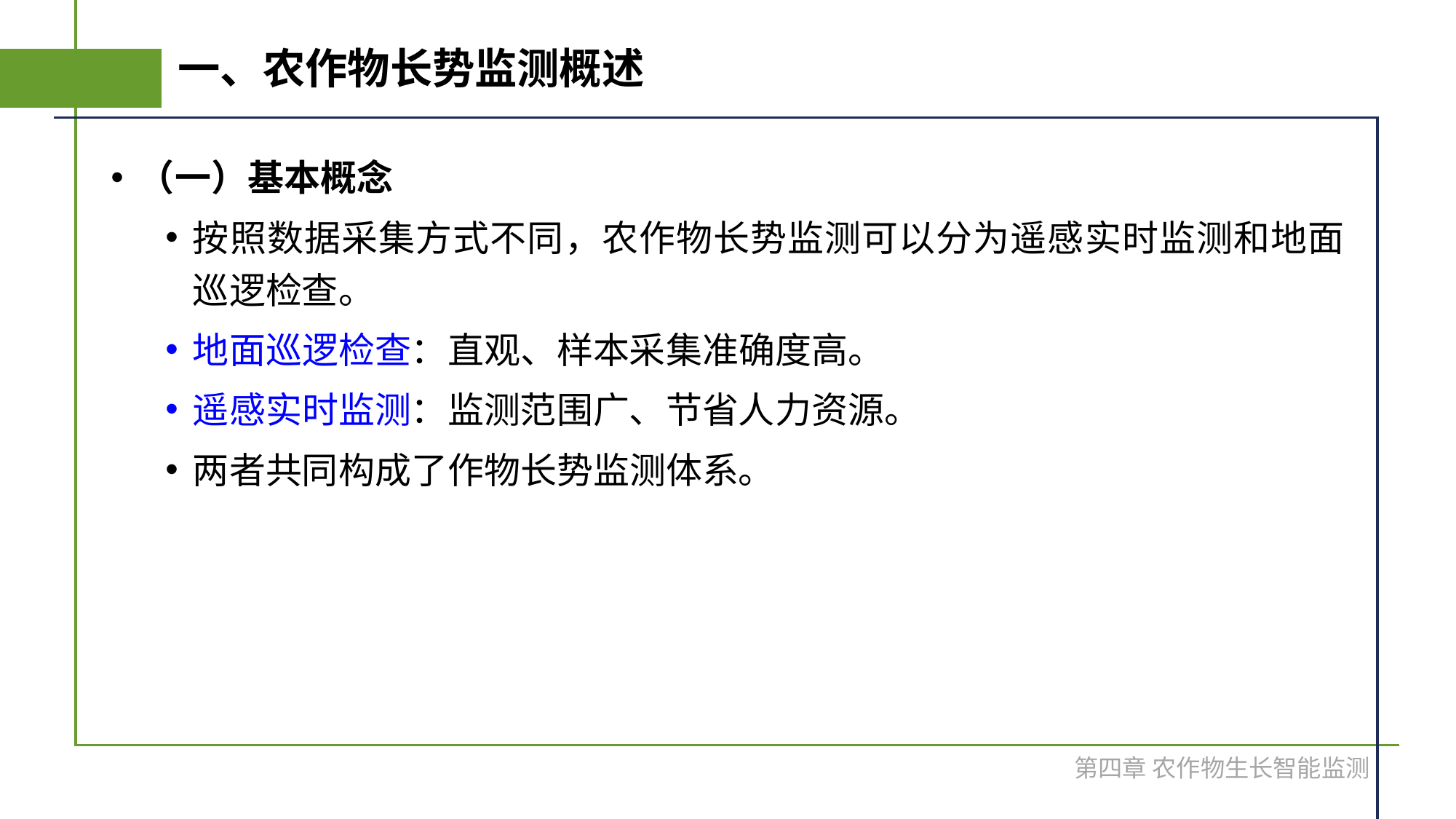

# 一、农作物长势监测概述
（一）基本概念
按照数据采集方式不同，农作物长势监测可以分为遥感实时监测和地面巡逻检查。
地面巡逻检查：直观、样本采集准确度高。
遥感实时监测：监测范围广、节省人力资源。
两者共同构成了作物长势监测体系。
第四章 农作物生长智能监测